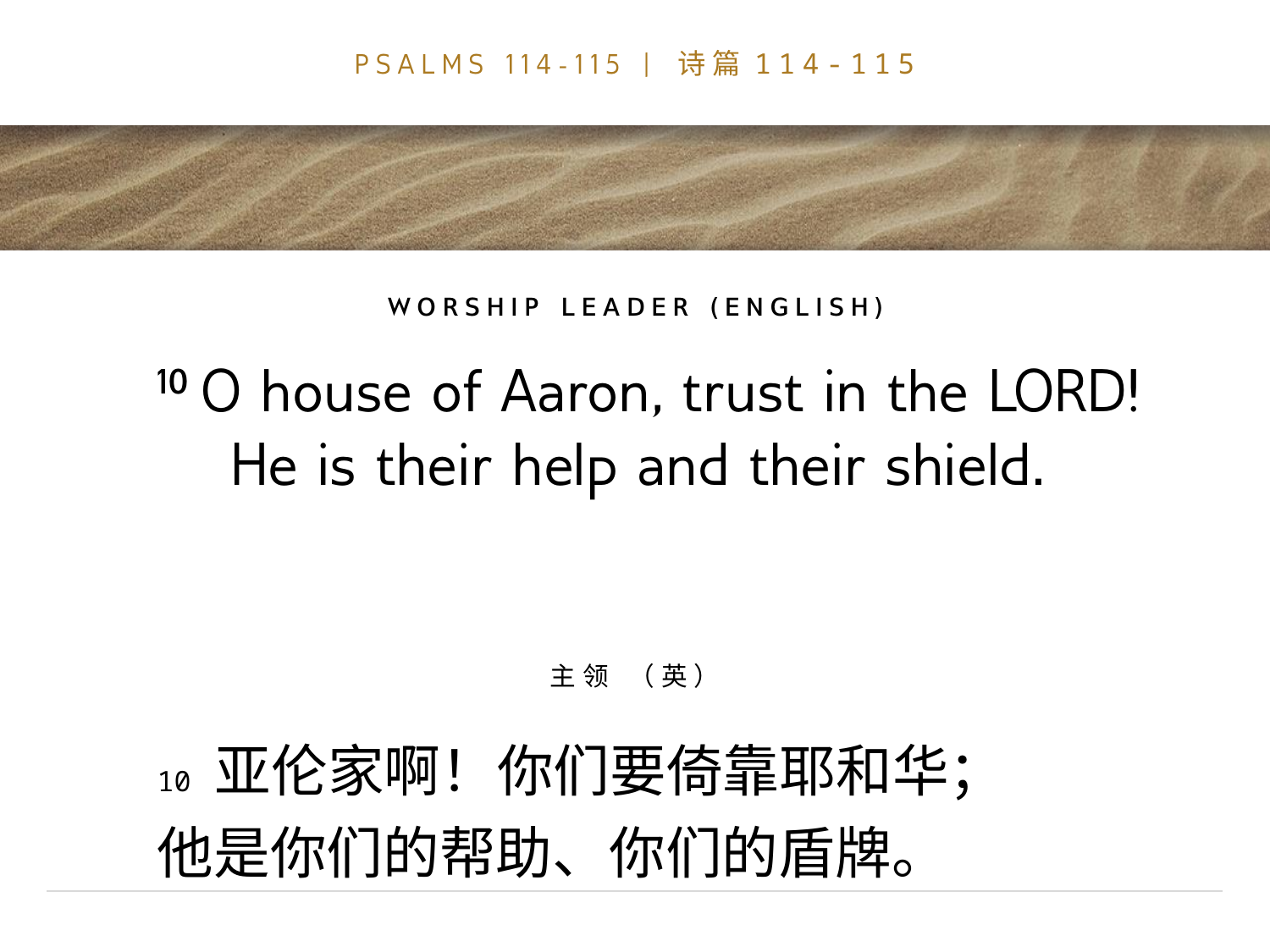

# PSALMS 114-115 | 诗篇114-115
WORSHIP LEADER (ENGLISH)
10 O house of Aaron, trust in the Lord!
    He is their help and their shield.
主领 （英）
10 亚伦家啊！你们要倚靠耶和华；
他是你们的帮助、你们的盾牌。